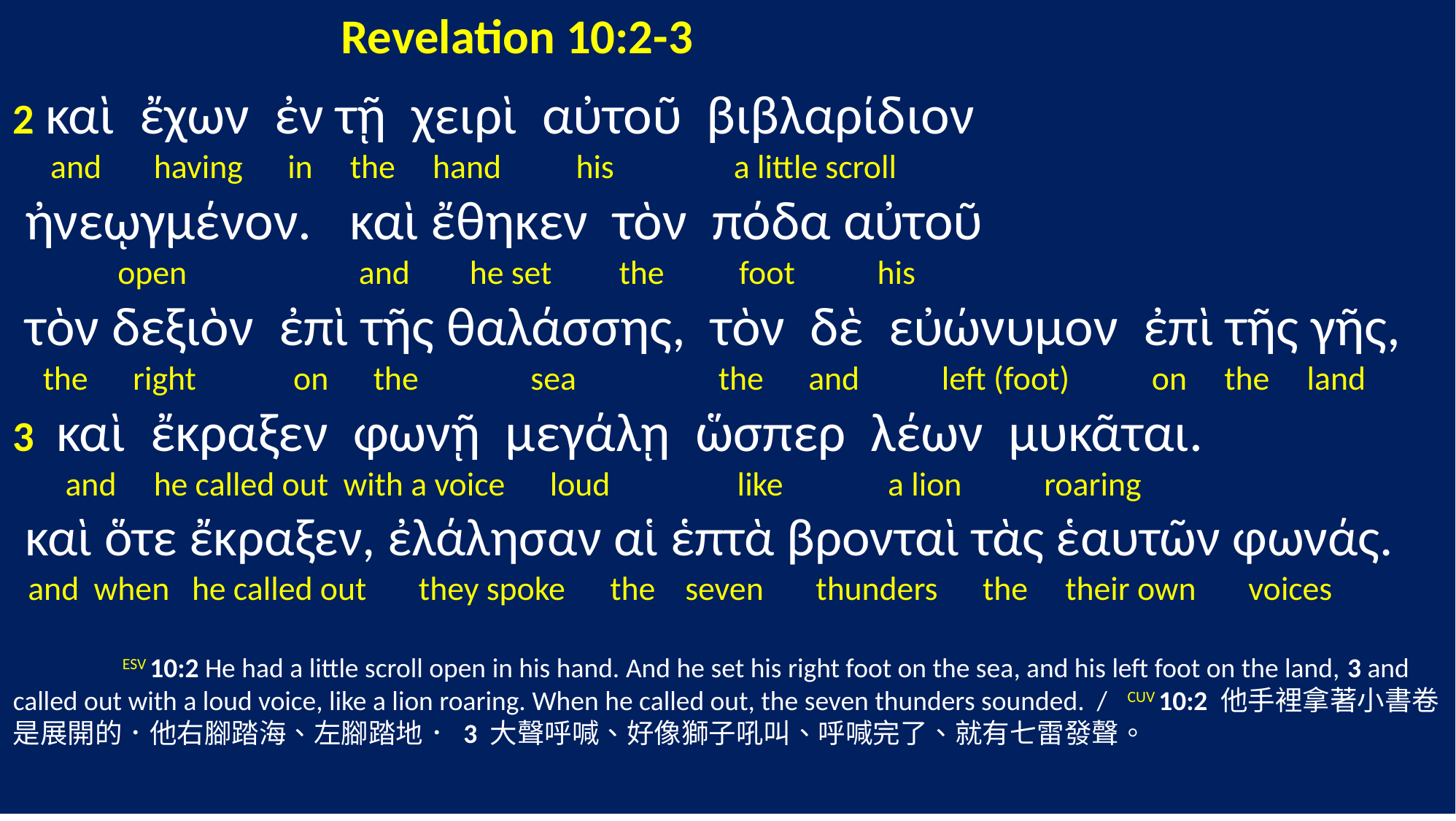

Revelation 10:2-3

2 καὶ  ἔχων  ἐν τῇ  χειρὶ  αὐτοῦ  βιβλαρίδιον
     and       having      in     the     hand          his                a little scroll
 ἠνεῳγμένον.   καὶ ἔθηκεν  τὸν  πόδα αὐτοῦ
              open                       and        he set         the          foot           his
 τὸν δεξιὸν  ἐπὶ τῆς θαλάσσης,  τὸν  δὲ  εὐώνυμον  ἐπὶ τῆς γῆς,
    the      right             on      the               sea                   the      and           left (foot)           on     the     land
3  καὶ  ἔκραξεν  φωνῇ  μεγάλῃ  ὥσπερ  λέων  μυκᾶται.
       and     he called out  with a voice      loud                 like              a lion           roaring
 καὶ ὅτε ἔκραξεν, ἐλάλησαν αἱ ἑπτὰ βρονταὶ τὰς ἑαυτῶν φωνάς.
  and  when   he called out       they spoke      the    seven       thunders      the     their own       voices

	ESV 10:2 He had a little scroll open in his hand. And he set his right foot on the sea, and his left foot on the land, 3 and called out with a loud voice, like a lion roaring. When he called out, the seven thunders sounded.  /   CUV 10:2 他手裡拿著小書卷是展開的．他右腳踏海、左腳踏地． 3 大聲呼喊、好像獅子吼叫、呼喊完了、就有七雷發聲。